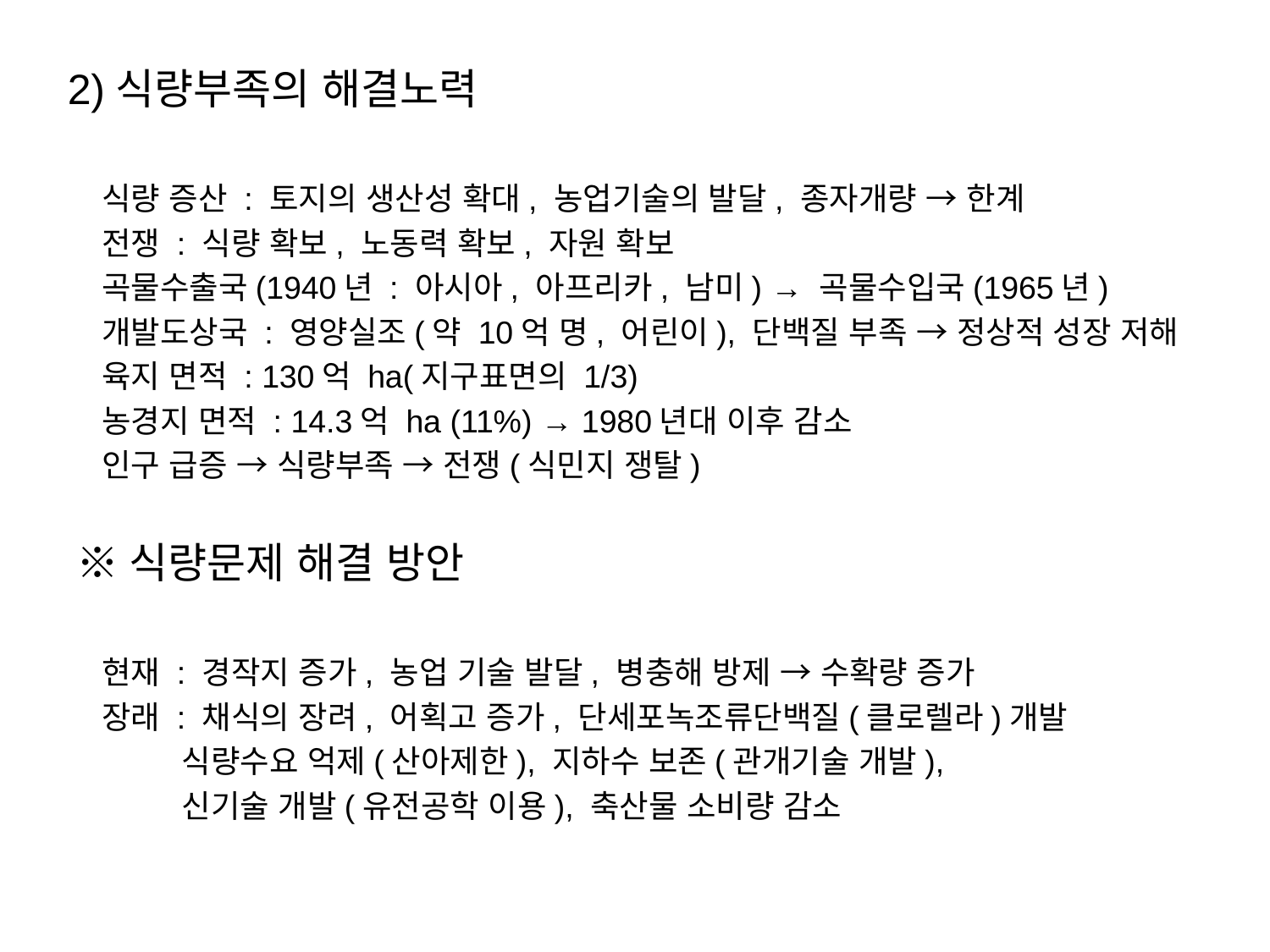

2)식량부족의 해결노력

   식량 증산 : 토지의 생산성 확대, 농업기술의 발달, 종자개량 → 한계
   전쟁 : 식량 확보, 노동력 확보, 자원 확보
   곡물수출국(1940년 : 아시아, 아프리카, 남미) → 곡물수입국(1965년)
   개발도상국 : 영양실조(약 10억 명, 어린이), 단백질 부족 → 정상적 성장 저해
   육지 면적 : 130억 ha(지구표면의 1/3)
   농경지 면적 : 14.3억 ha (11%) → 1980년대 이후 감소
   인구 급증 → 식량부족 → 전쟁(식민지 쟁탈)

 ※식량문제 해결 방안

   현재 : 경작지 증가, 농업 기술 발달, 병충해 방제 → 수확량 증가
   장래 : 채식의 장려, 어획고 증가, 단세포녹조류단백질(클로렐라)개발
            식량수요 억제(산아제한), 지하수 보존(관개기술 개발),
            신기술 개발(유전공학 이용), 축산물 소비량 감소